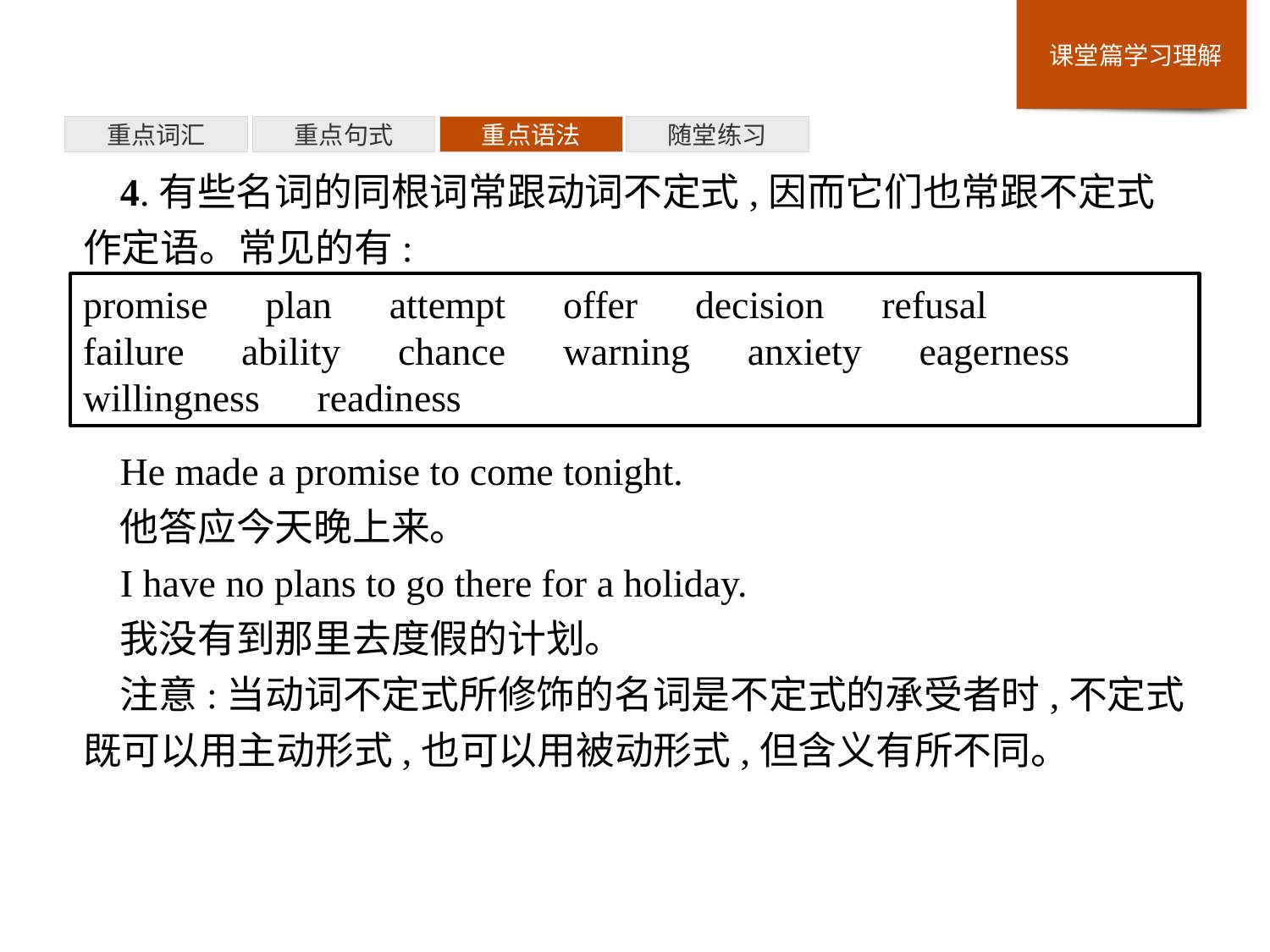

重点词汇
重点句式
重点语法
随堂练习
4.有些名词的同根词常跟动词不定式,因而它们也常跟不定式作定语。常见的有:

He made a promise to come tonight.
他答应今天晚上来。
I have no plans to go there for a holiday.
我没有到那里去度假的计划。
注意:当动词不定式所修饰的名词是不定式的承受者时,不定式既可以用主动形式,也可以用被动形式,但含义有所不同。
promise　plan　attempt　offer　decision　refusal　failure　ability　chance　warning　anxiety　eagerness
willingness　readiness